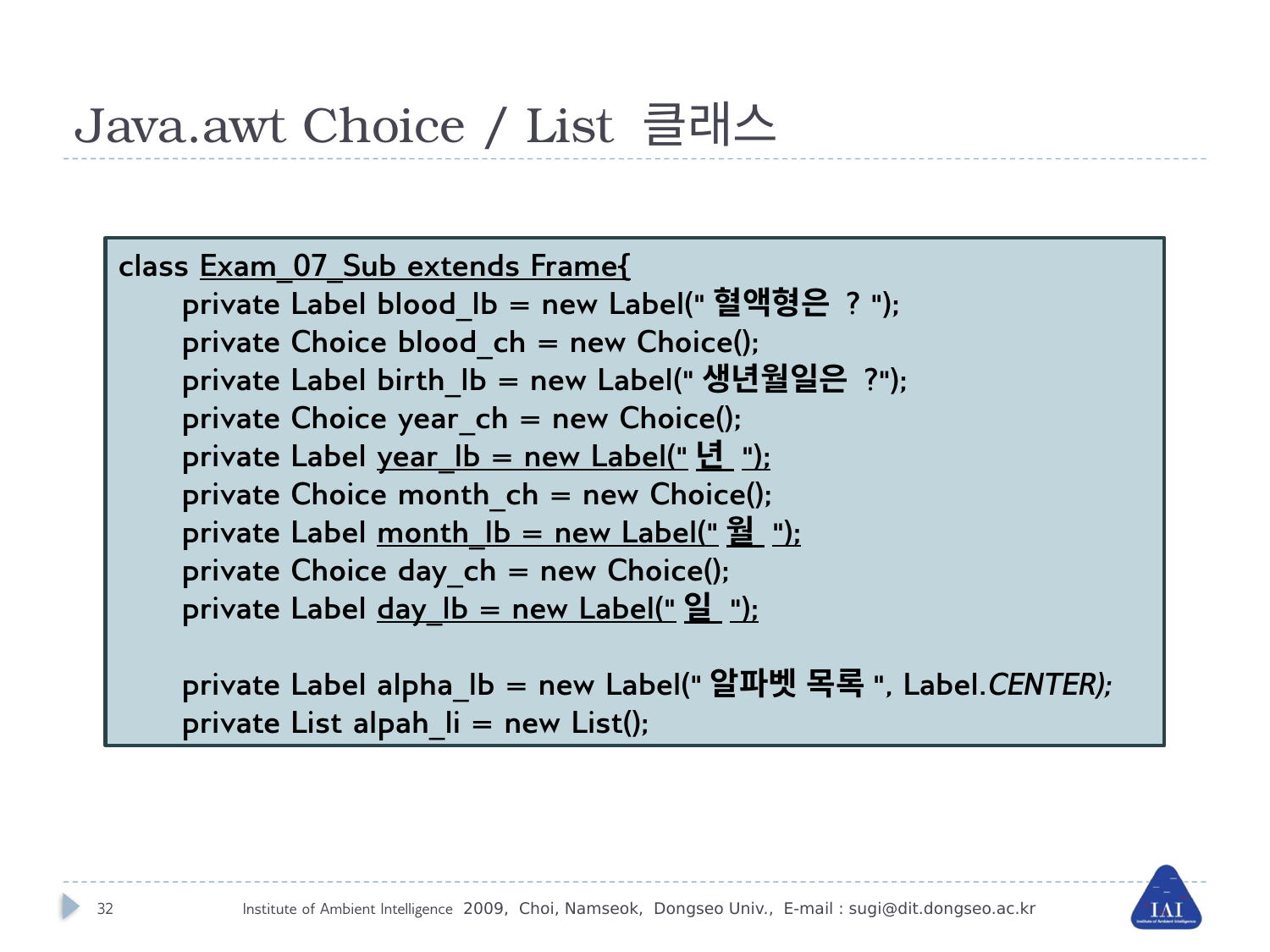

# Java.awt Choice / List 클래스

class Exam_07_Sub extends Frame{
private Label blood_lb = new Label("혈액형은 ? ");
private Choice blood_ch = new Choice();
private Label birth_lb = new Label("생년월일은 ?");
private Choice year_ch = new Choice();
private Label year_lb = new Label("년 ");
private Choice month_ch = new Choice();
private Label month_lb = new Label("월 ");
private Choice day_ch = new Choice();
private Label day_lb = new Label("일 ");

private Label alpha_lb = new Label("알파벳 목록", Label.CENTER);
private List alpah_li = new List();